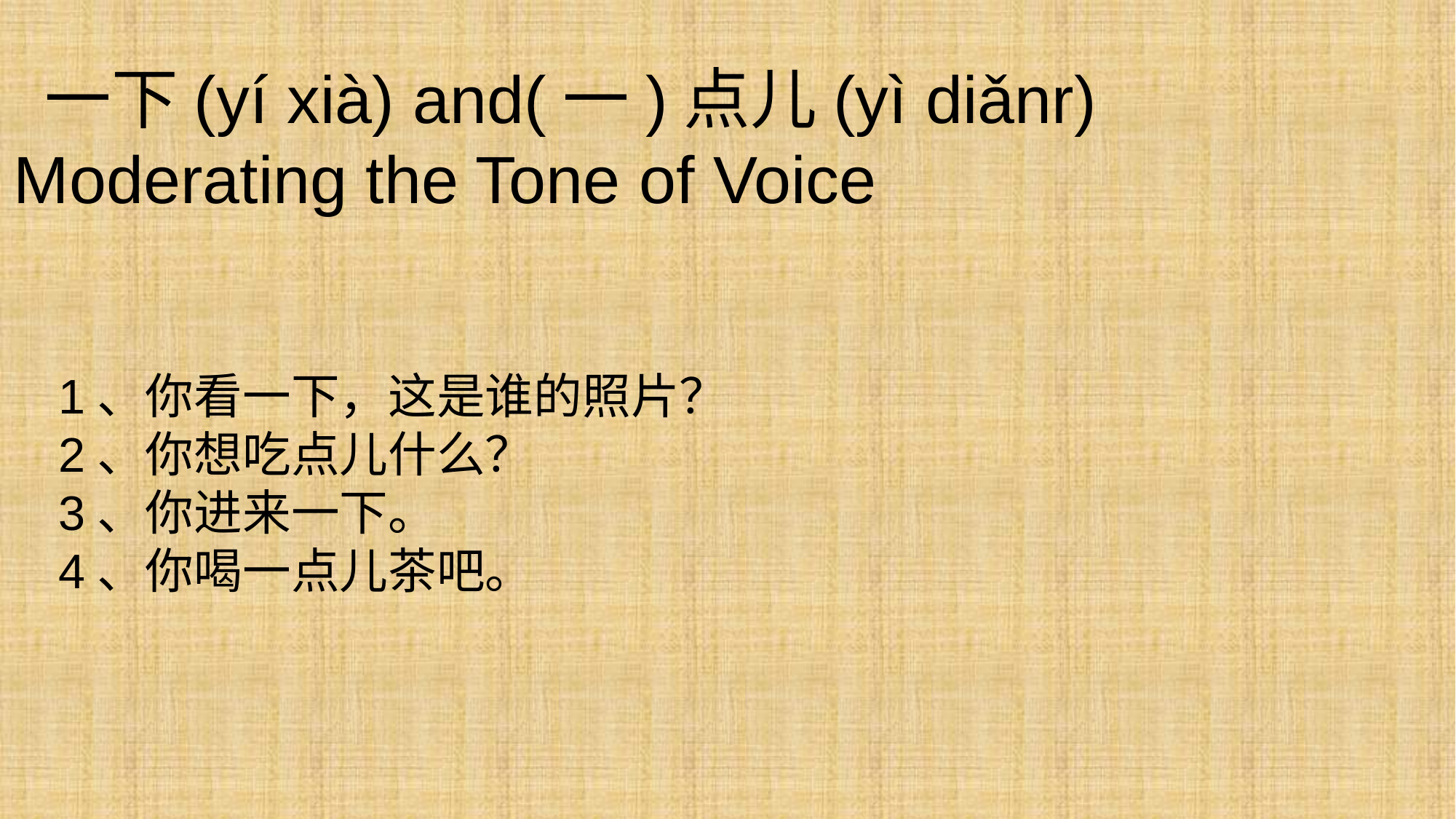

一下(yí xià) and(一)点儿(yì diǎnr) Moderating the Tone of Voice
1、你看一下，这是谁的照片？
2、你想吃点儿什么？
3、你进来一下。
4、你喝一点儿茶吧。